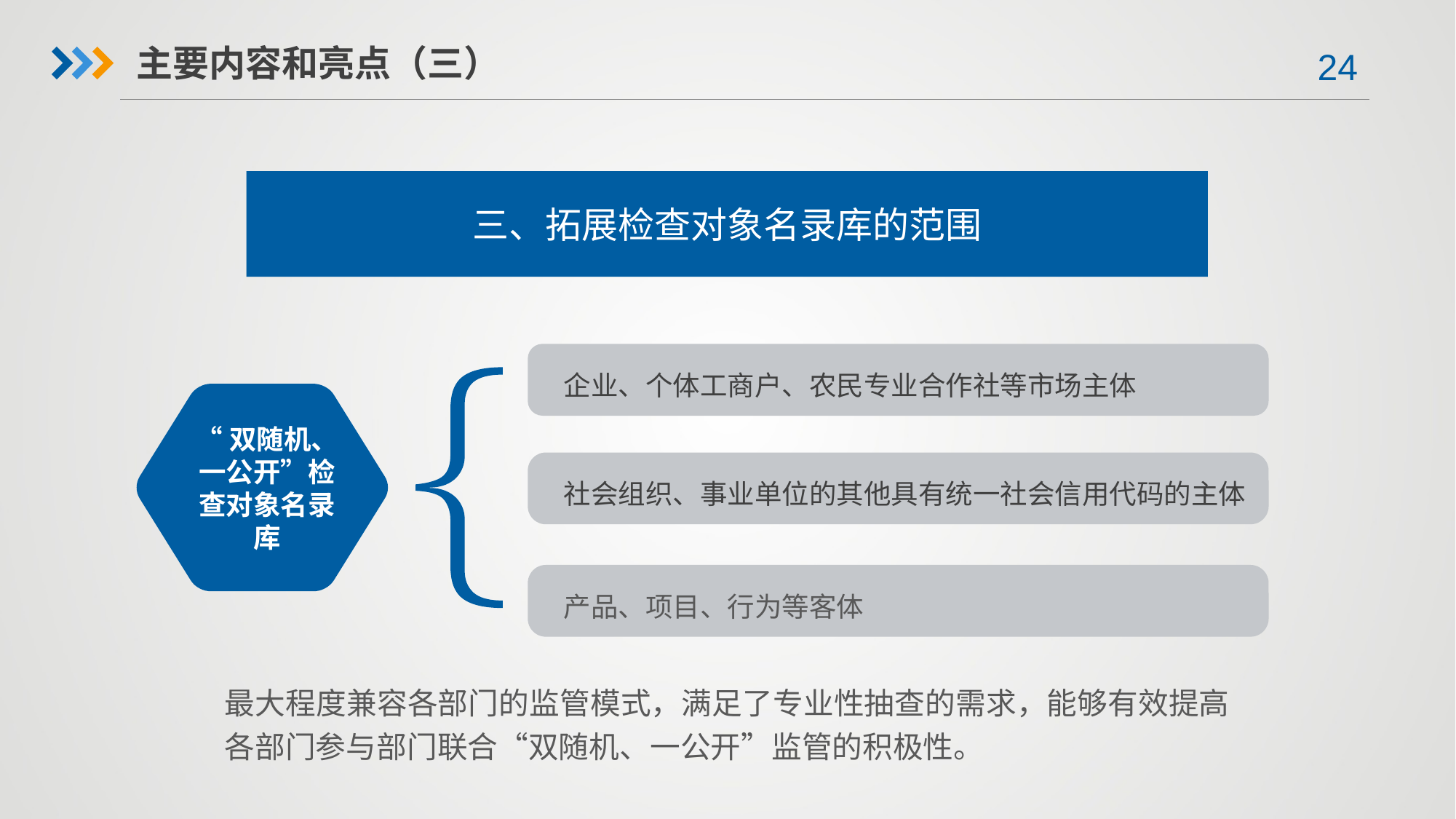

主要内容和亮点（三）
三、拓展检查对象名录库的范围

企业、个体工商户、农民专业合作社等市场主体

“双随机、一公开”检查对象名录库

社会组织、事业单位的其他具有统一社会信用代码的主体

产品、项目、行为等客体
最大程度兼容各部门的监管模式，满足了专业性抽查的需求，能够有效提高各部门参与部门联合“双随机、一公开”监管的积极性。